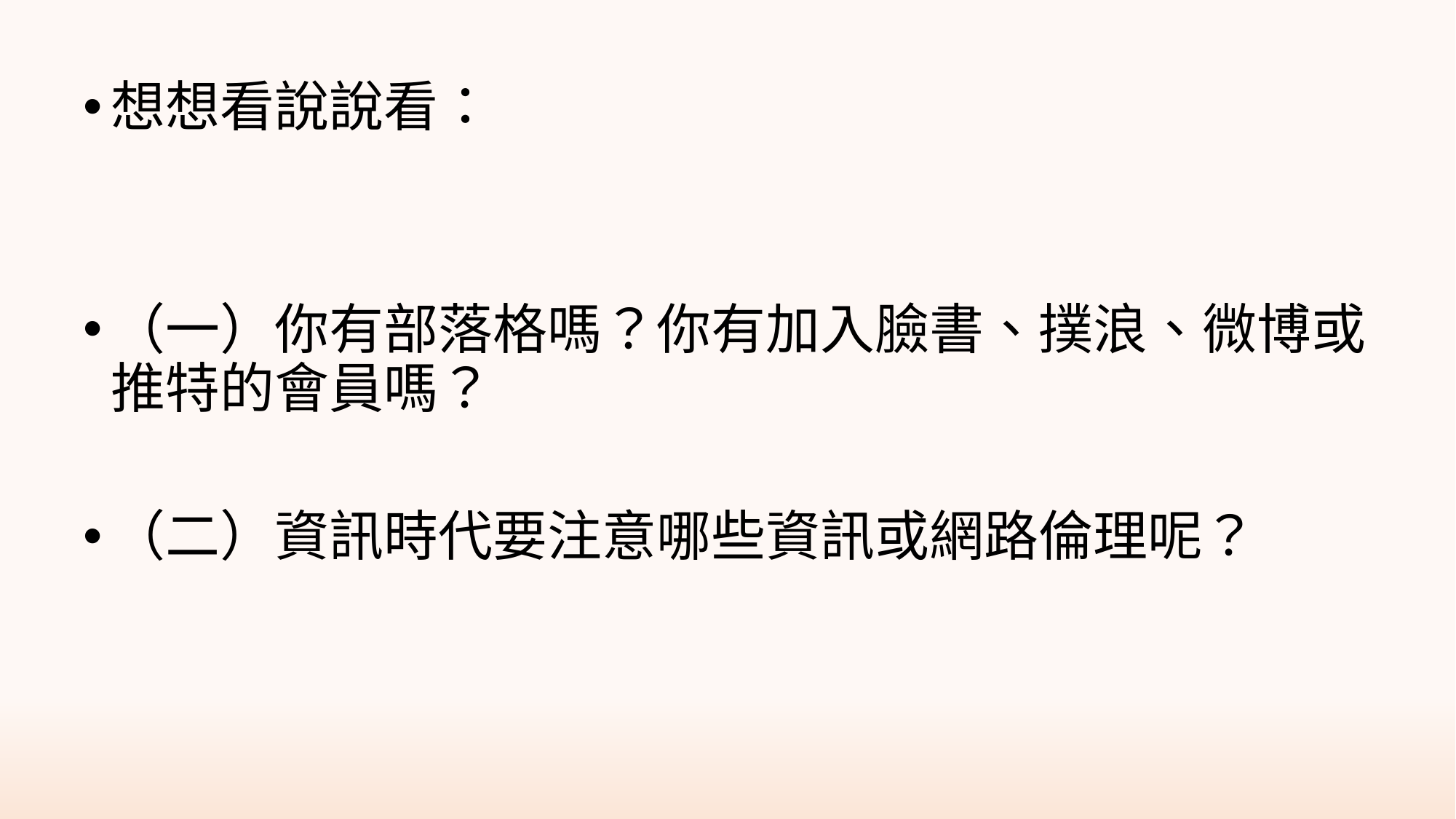

想想看說說看：

（一）你有部落格嗎？你有加入臉書、撲浪、微博或推特的會員嗎？

（二）資訊時代要注意哪些資訊或網路倫理呢？